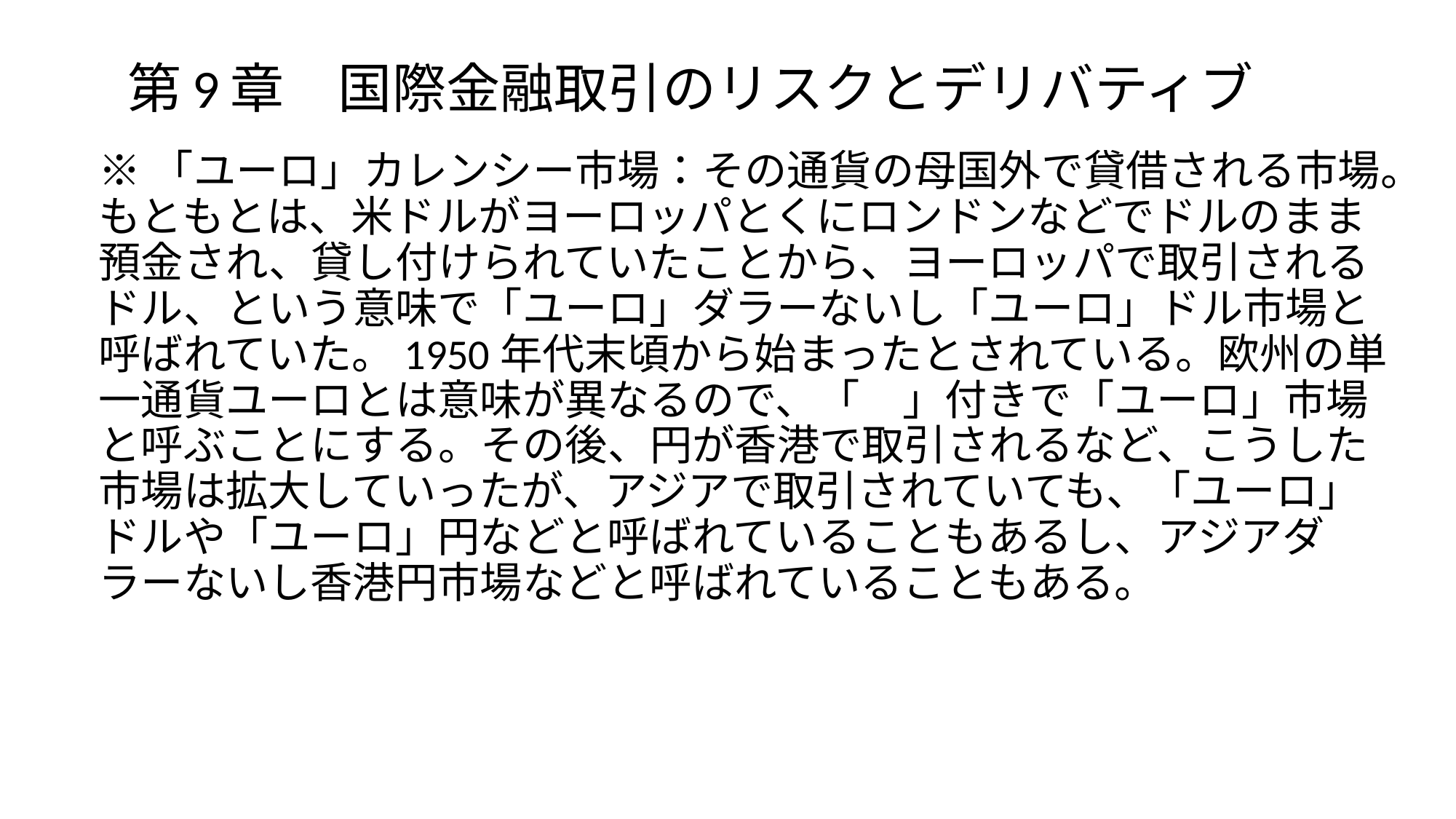

# 第9章　国際金融取引のリスクとデリバティブ
※「ユーロ」カレンシー市場：その通貨の母国外で貸借される市場。もともとは、米ドルがヨーロッパとくにロンドンなどでドルのまま預金され、貸し付けられていたことから、ヨーロッパで取引されるドル、という意味で「ユーロ」ダラーないし「ユーロ」ドル市場と呼ばれていた。1950年代末頃から始まったとされている。欧州の単一通貨ユーロとは意味が異なるので、「　」付きで「ユーロ」市場と呼ぶことにする。その後、円が香港で取引されるなど、こうした市場は拡大していったが、アジアで取引されていても、「ユーロ」ドルや「ユーロ」円などと呼ばれていることもあるし、アジアダラーないし香港円市場などと呼ばれていることもある。